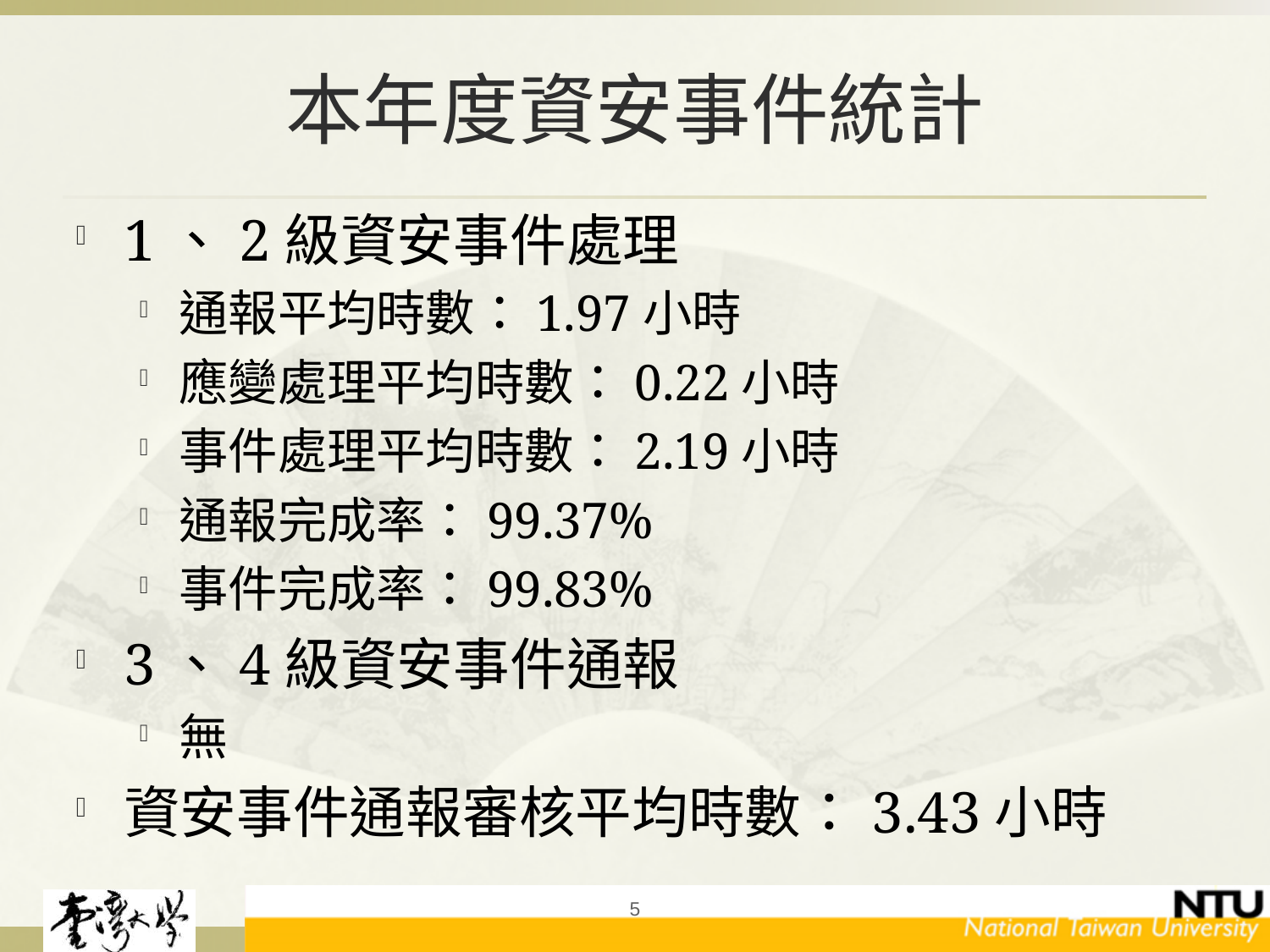

# 本年度資安事件統計
1、2級資安事件處理
通報平均時數：1.97小時
應變處理平均時數：0.22小時
事件處理平均時數：2.19小時
通報完成率：99.37%
事件完成率：99.83%
3、4級資安事件通報
無
資安事件通報審核平均時數：3.43小時
5